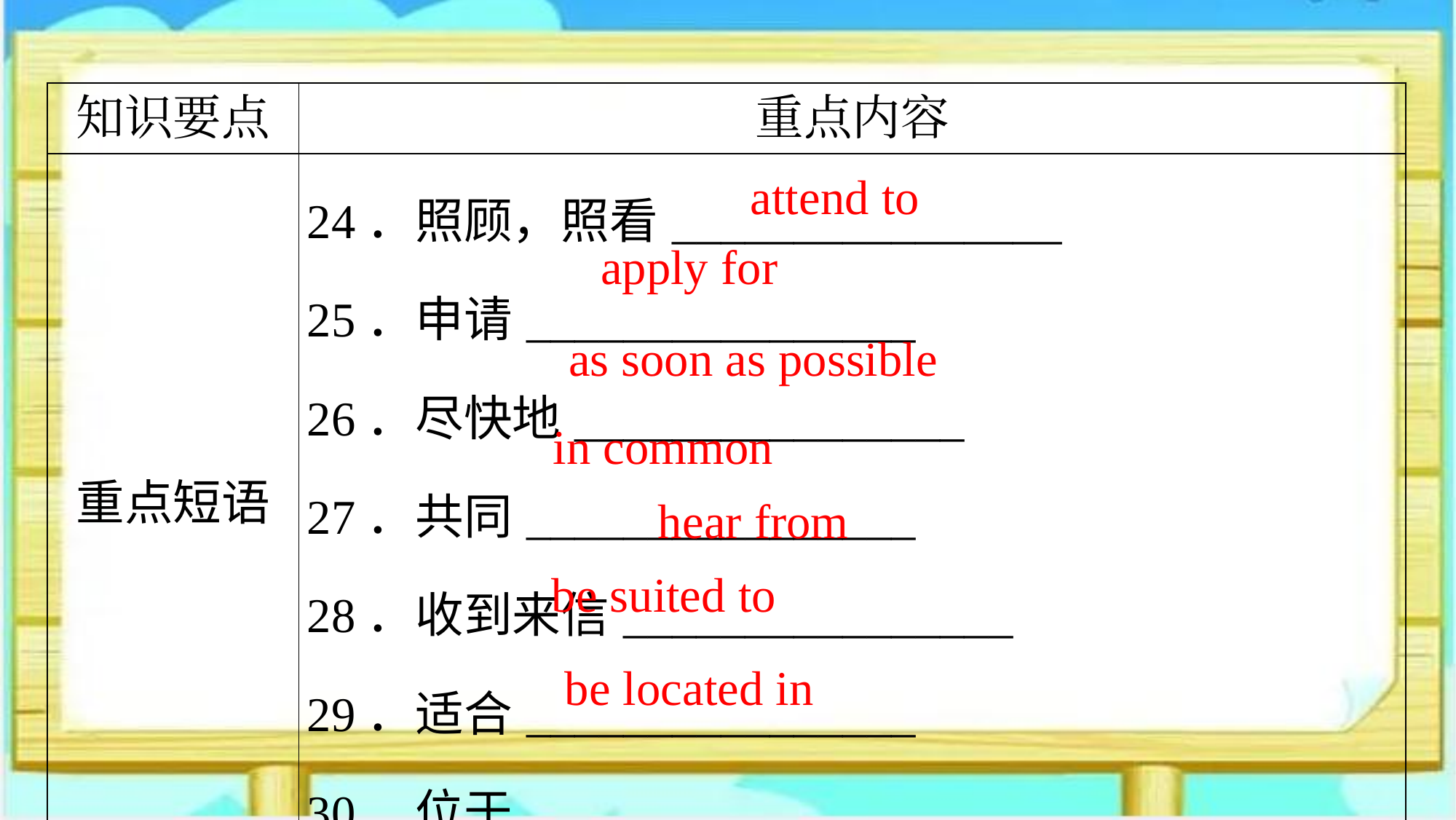

| 知识要点 | 重点内容 |
| --- | --- |
| 重点短语 | 24．照顾，照看\_\_\_\_\_\_\_\_\_\_\_\_\_\_\_\_ 25．申请\_\_\_\_\_\_\_\_\_\_\_\_\_\_\_\_ 26．尽快地\_\_\_\_\_\_\_\_\_\_\_\_\_\_\_\_ 27．共同\_\_\_\_\_\_\_\_\_\_\_\_\_\_\_\_ 28．收到来信\_\_\_\_\_\_\_\_\_\_\_\_\_\_\_\_ 29．适合\_\_\_\_\_\_\_\_\_\_\_\_\_\_\_\_ 30．位于\_\_\_\_\_\_\_\_\_\_\_\_\_\_\_\_ |
attend to
apply for
as soon as possible
in common
hear from
be suited to
be located in